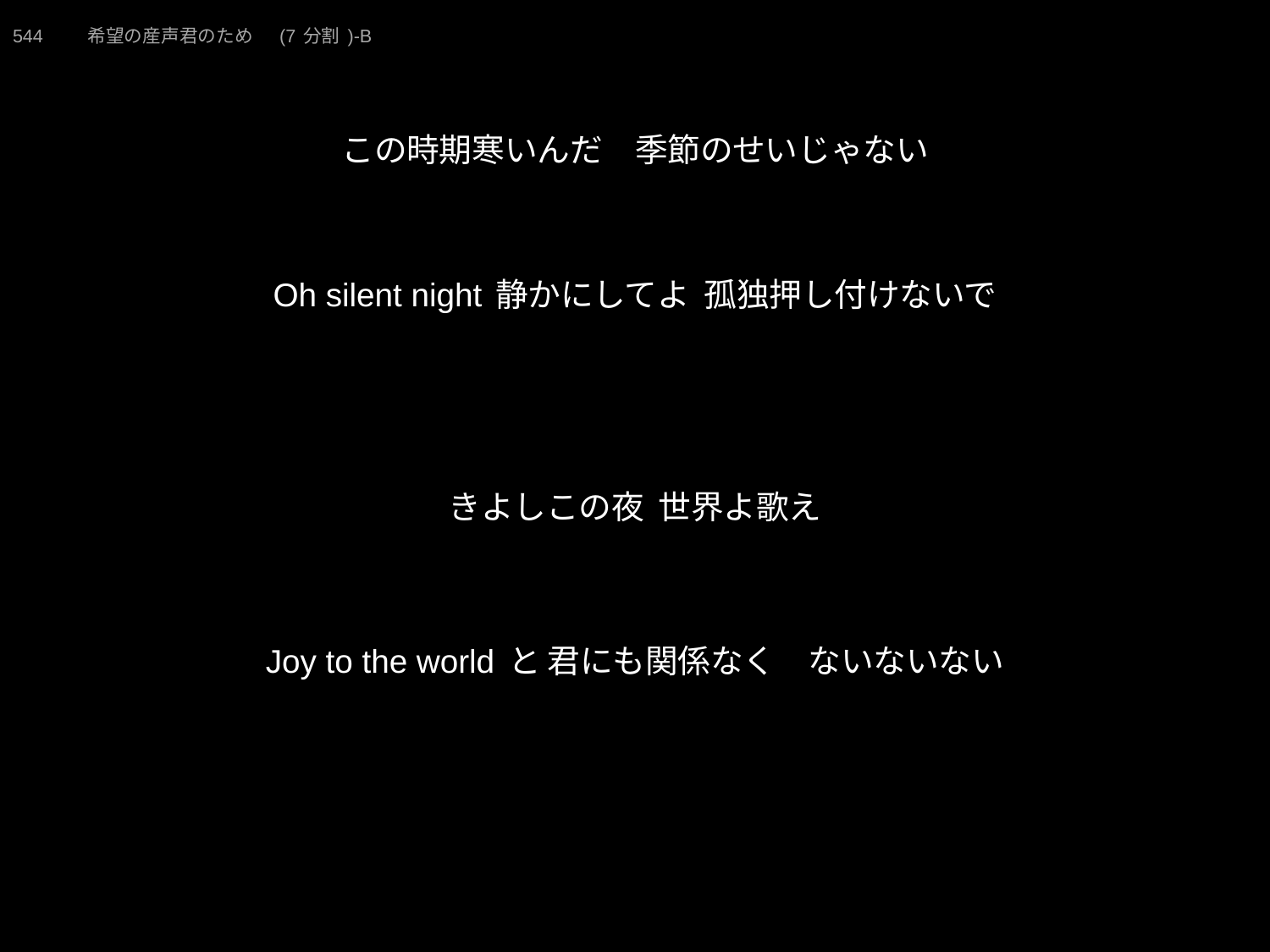

きぼうのうぶごえきみのため
★W
544　　希望の産声君のため　(7分割)-B
★４
この時期寒いんだ　季節のせいじゃない
Oh silent night静かにしてよ  孤独押し付けないで
きよしこの夜  世界よ歌え

Joy to the worldと 君にも関係なく　ないないない